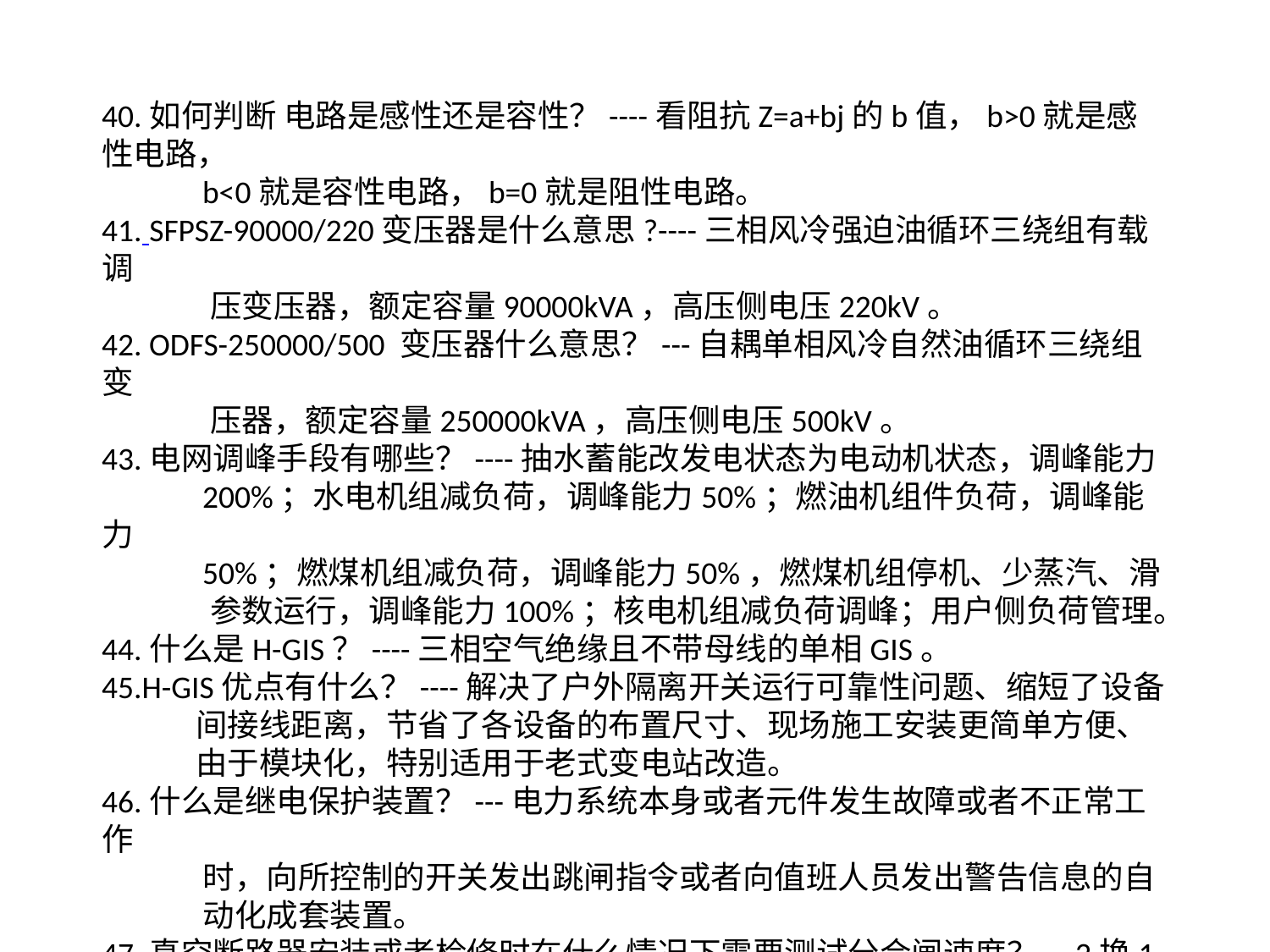

40.如何判断 电路是感性还是容性？----看阻抗Z=a+bj的b值，b>0就是感性电路，
              b<0就是容性电路，b=0就是阻性电路。
41. SFPSZ-90000/220变压器是什么意思?----三相风冷强迫油循环三绕组有载调
              压变压器，额定容量90000kVA，高压侧电压220kV。
42. ODFS-250000/500 变压器什么意思？---自耦单相风冷自然油循环三绕组变
              压器，额定容量250000kVA，高压侧电压500kV。
43.电网调峰手段有哪些？----抽水蓄能改发电状态为电动机状态，调峰能力
              200%；水电机组减负荷，调峰能力50%；燃油机组件负荷，调峰能力
              50%；燃煤机组减负荷，调峰能力50%，燃煤机组停机、少蒸汽、滑
              参数运行，调峰能力100%；核电机组减负荷调峰；用户侧负荷管理。
44.什么是H-GIS？----三相空气绝缘且不带母线的单相GIS。
45.H-GIS优点有什么？----解决了户外隔离开关运行可靠性问题、缩短了设备
            间接线距离，节省了各设备的布置尺寸、现场施工安装更简单方便、
            由于模块化，特别适用于老式变电站改造。
46.什么是继电保护装置？---电力系统本身或者元件发生故障或者不正常工作
             时，向所控制的开关发出跳闸指令或者向值班人员发出警告信息的自
             动化成套装置。
47.真空断路器安装或者检修时在什么情况下需要测试分合闸速度？---2换1组，
            即换真空灭弧室和调整行程后，更换触头弹簧、分闸弹簧、合闸弹簧
            以后，对传动机构重新组装以后。
48.继电保护装置由哪几部分构成？---测量部分、逻辑部分、执行部分。